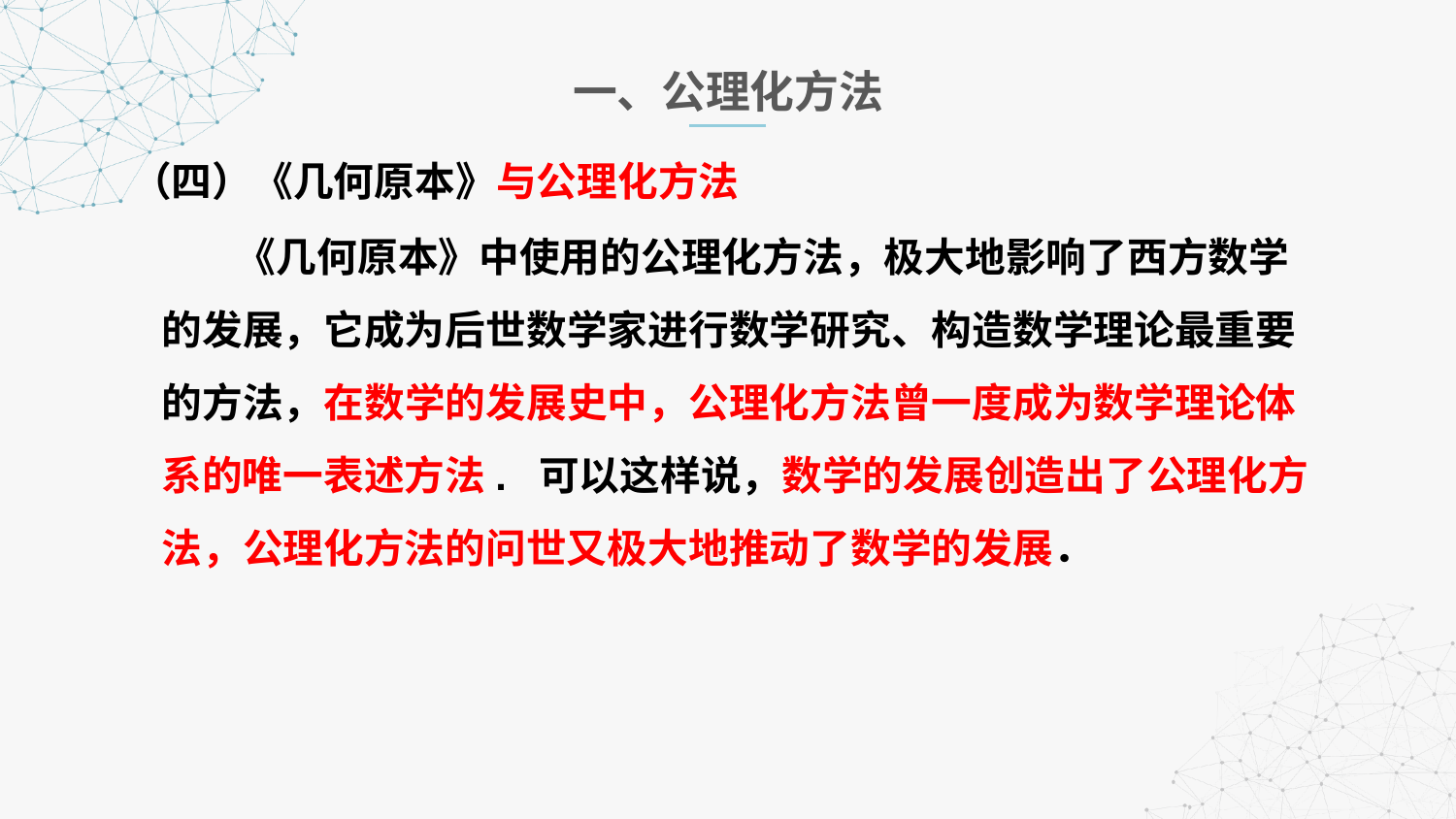

一、公理化方法
（四）《几何原本》与公理化方法
       《几何原本》中使用的公理化方法，极大地影响了西方数学的发展，它成为后世数学家进行数学研究、构造数学理论最重要的方法，在数学的发展史中，公理化方法曾一度成为数学理论体系的唯一表述方法.  可以这样说，数学的发展创造出了公理化方法，公理化方法的问世又极大地推动了数学的发展．